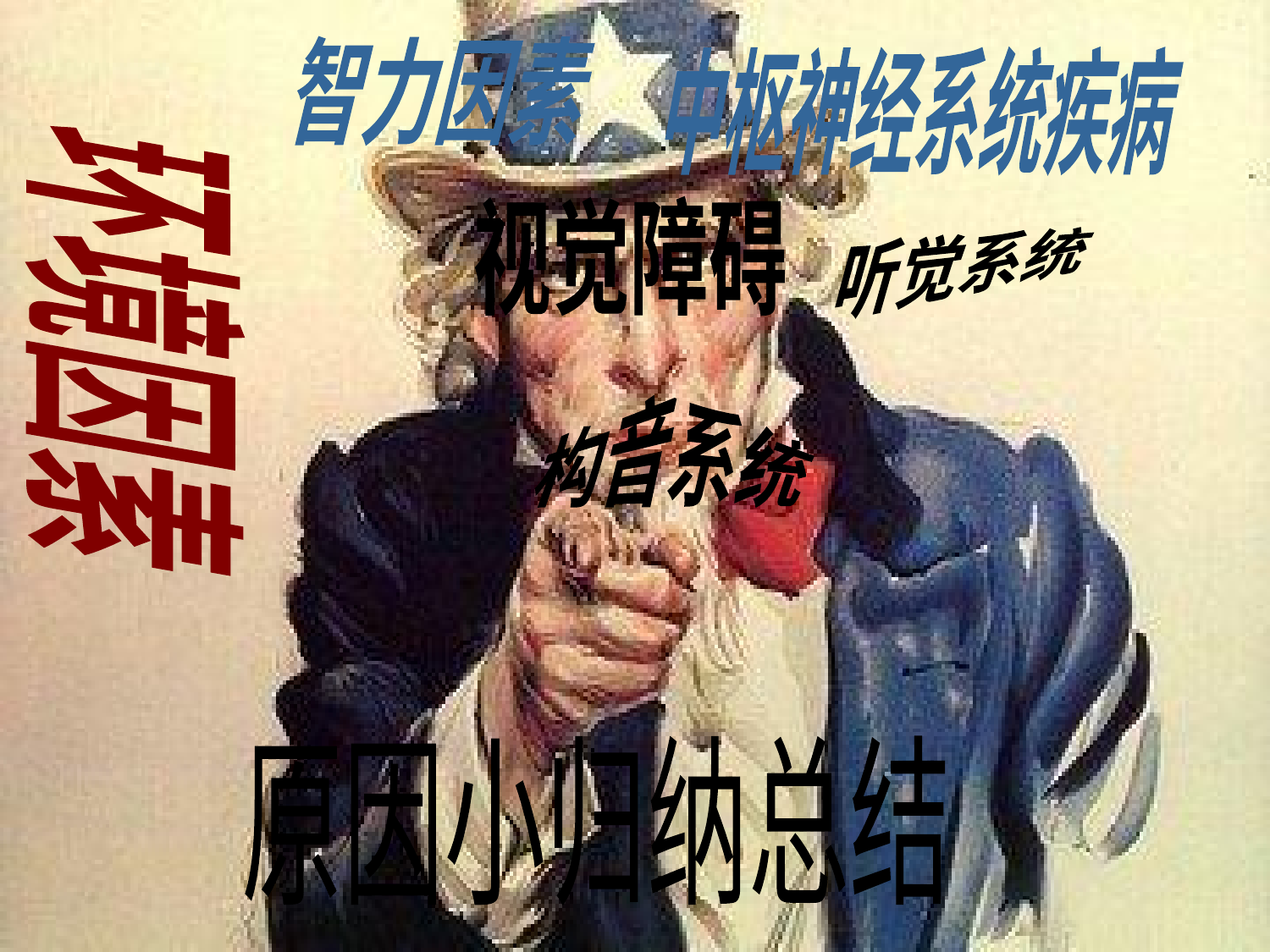

智力因素
中枢神经系统疾病
视觉障碍
听觉系统
环境因素
构音系统
原因小归纳总结